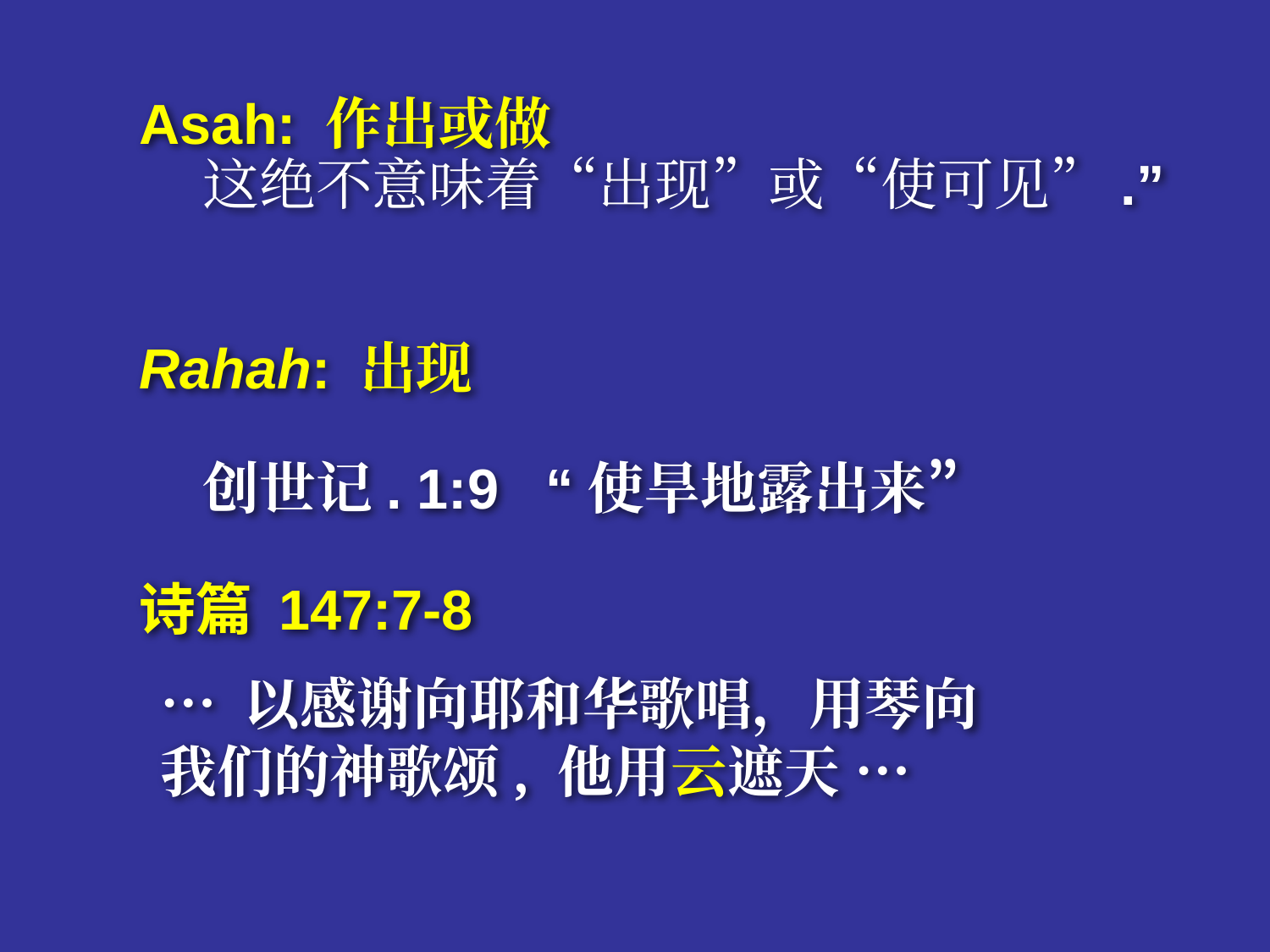

# Asah & Rahah & Ps 147:7 NAS
Asah: 作出或做
这绝不意味着“出现”或“使可见”.”
Rahah: 出现

创世记. 1:9   “使旱地露出来”

诗篇 147:7-8
… 以感谢向耶和华歌唱，用琴向我们的神歌颂, 他用云遮天 …